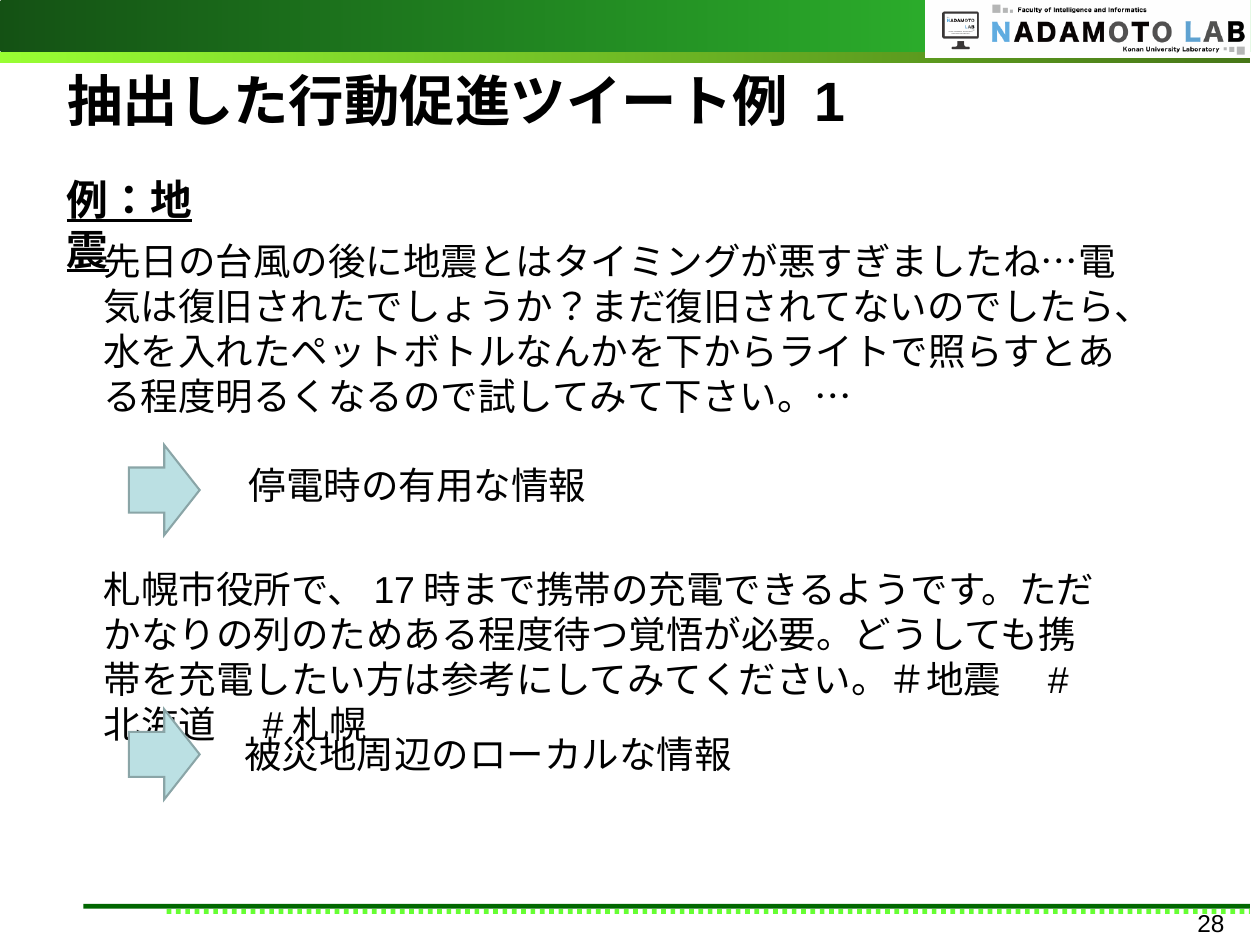

# 抽出した行動促進ツイート例 1
例：地震
先日の台風の後に地震とはタイミングが悪すぎましたね…電気は復旧されたでしょうか？まだ復旧されてないのでしたら、水を入れたペットボトルなんかを下からライトで照らすとある程度明るくなるので試してみて下さい。…

停電時の有用な情報
札幌市役所で、17時まで携帯の充電できるようです。ただかなりの列のためある程度待つ覚悟が必要。どうしても携帯を充電したい方は参考にしてみてください。＃地震　#北海道　#札幌

被災地周辺のローカルな情報
28